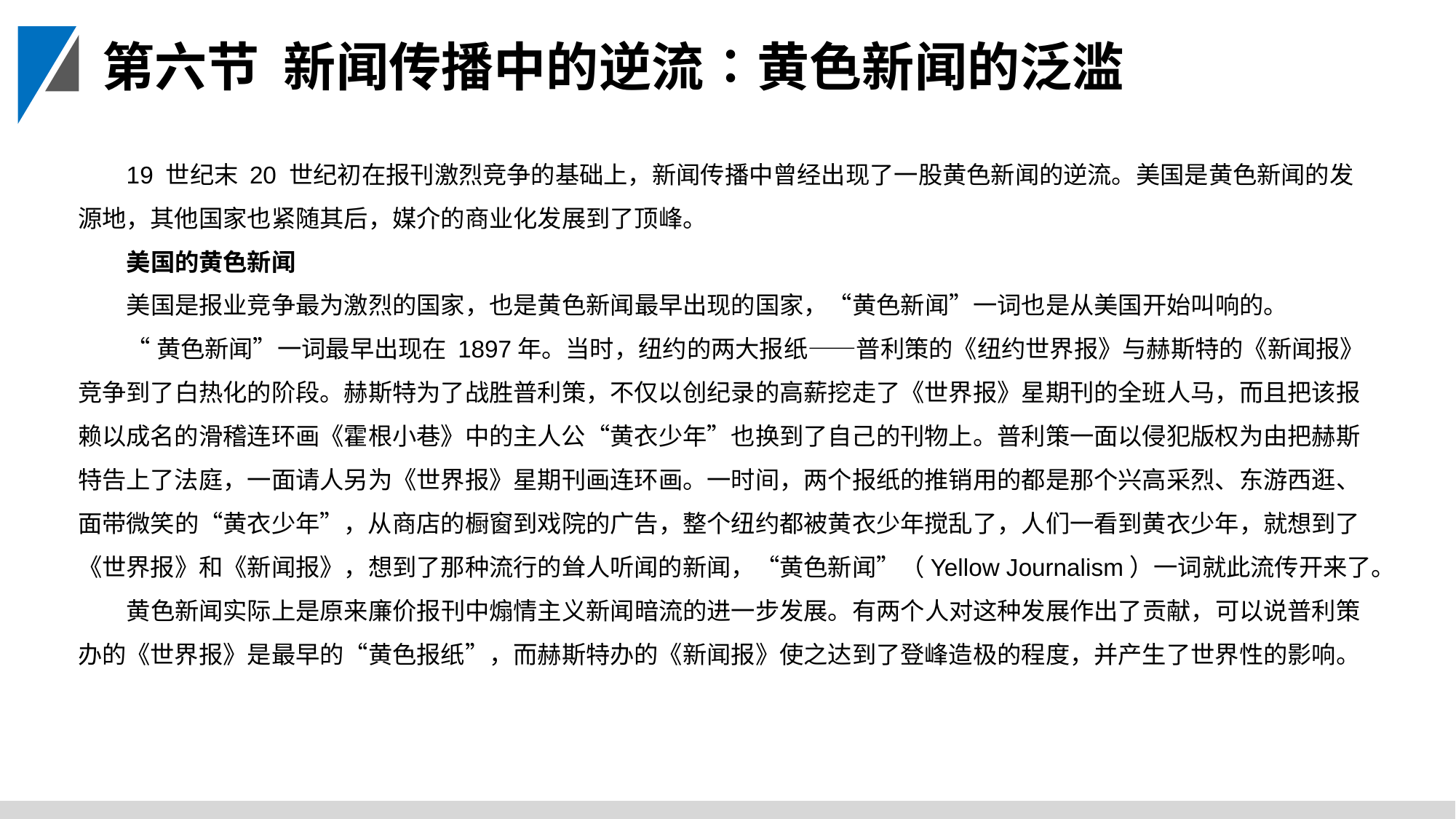

第六节  新闻传播中的逆流∶黄色新闻的泛滥
19 世纪末 20 世纪初在报刊激烈竞争的基础上，新闻传播中曾经出现了一股黄色新闻的逆流。美国是黄色新闻的发源地，其他国家也紧随其后，媒介的商业化发展到了顶峰。
美国的黄色新闻
美国是报业竞争最为激烈的国家，也是黄色新闻最早出现的国家，“黄色新闻”一词也是从美国开始叫响的。
“黄色新闻”一词最早出现在 1897年。当时，纽约的两大报纸——普利策的《纽约世界报》与赫斯特的《新闻报》竞争到了白热化的阶段。赫斯特为了战胜普利策，不仅以创纪录的高薪挖走了《世界报》星期刊的全班人马，而且把该报赖以成名的滑稽连环画《霍根小巷》中的主人公“黄衣少年”也换到了自己的刊物上。普利策一面以侵犯版权为由把赫斯特告上了法庭，一面请人另为《世界报》星期刊画连环画。一时间，两个报纸的推销用的都是那个兴高采烈、东游西逛、面带微笑的“黄衣少年”，从商店的橱窗到戏院的广告，整个纽约都被黄衣少年搅乱了，人们一看到黄衣少年，就想到了《世界报》和《新闻报》，想到了那种流行的耸人听闻的新闻，“黄色新闻”（Yellow Journalism）一词就此流传开来了。
黄色新闻实际上是原来廉价报刊中煽情主义新闻暗流的进一步发展。有两个人对这种发展作出了贡献，可以说普利策办的《世界报》是最早的“黄色报纸”，而赫斯特办的《新闻报》使之达到了登峰造极的程度，并产生了世界性的影响。